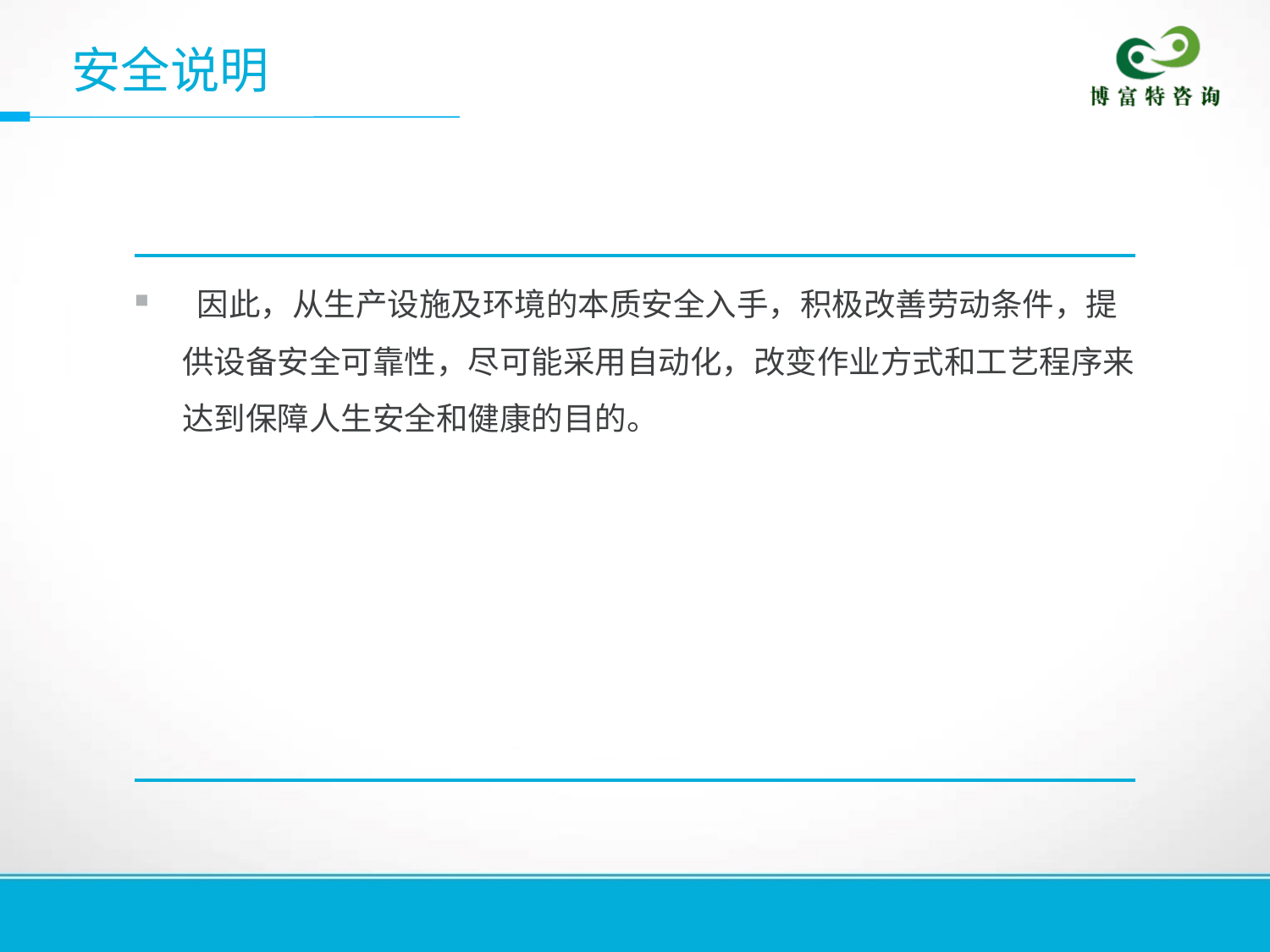

安全说明
 因此，从生产设施及环境的本质安全入手，积极改善劳动条件，提供设备安全可靠性，尽可能采用自动化，改变作业方式和工艺程序来达到保障人生安全和健康的目的。